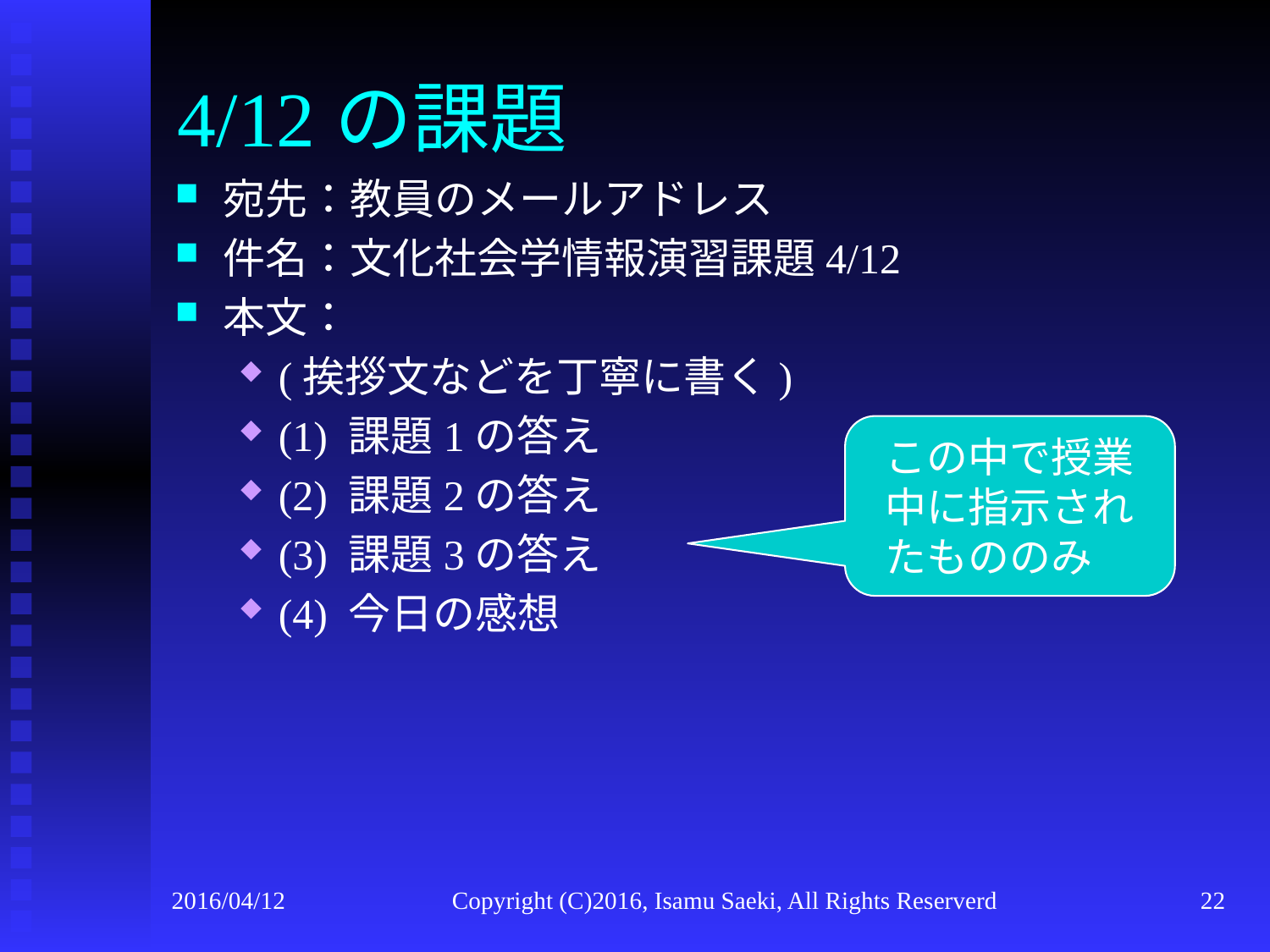

# 4/12の課題
宛先：教員のメールアドレス
件名：文化社会学情報演習課題4/12
本文：
(挨拶文などを丁寧に書く)
(1) 課題1の答え
(2) 課題2の答え
(3) 課題3の答え
(4) 今日の感想
この中で授業中に指示されたもののみ
2016/04/12
Copyright (C)2016, Isamu Saeki, All Rights Reserverd
22